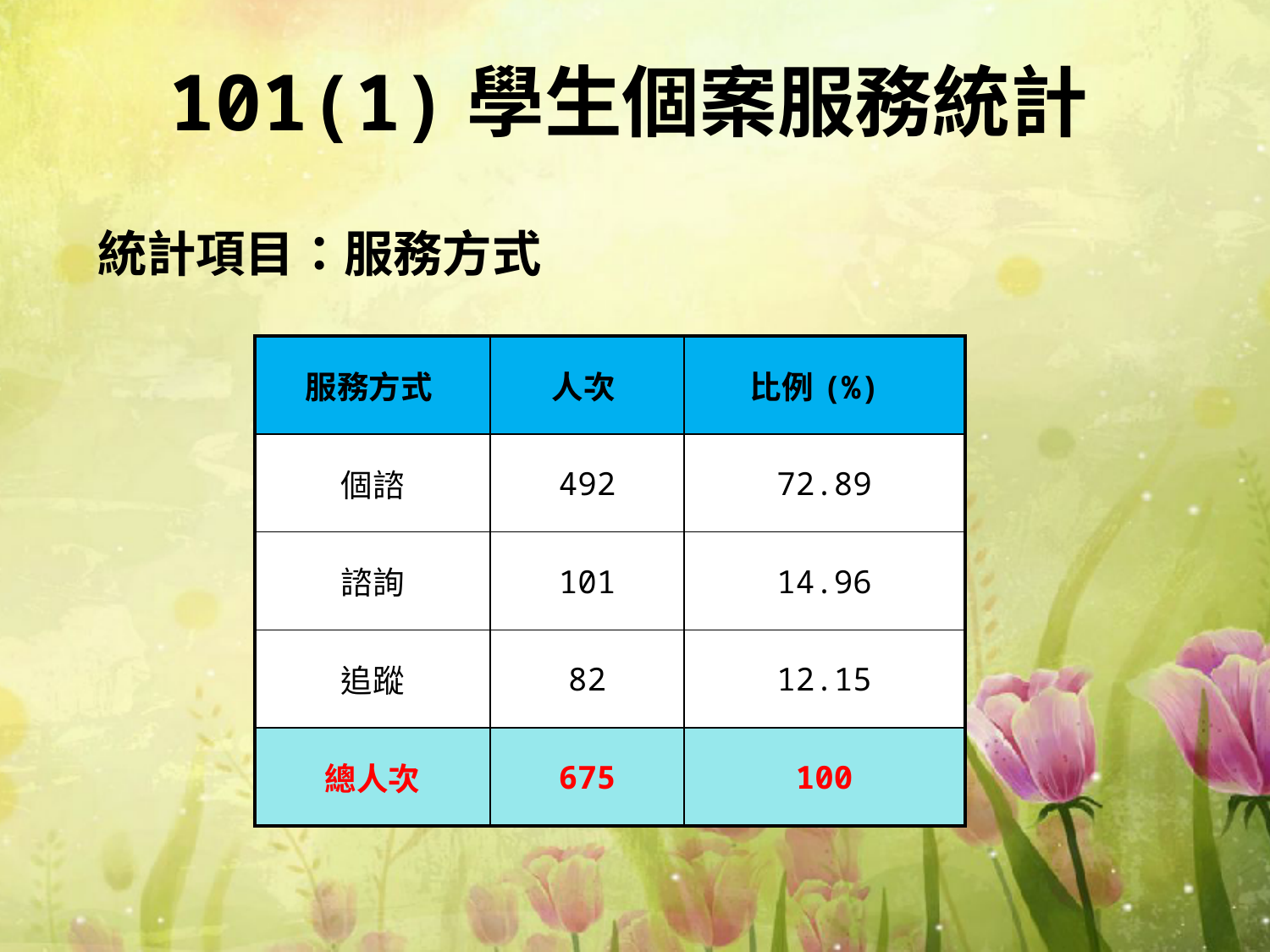

# 101(1)學生個案服務統計
統計項目：服務方式

| 服務方式 | 人次 | 比例(%) |
| --- | --- | --- |
| 個諮 | 492 | 72.89 |
| 諮詢 | 101 | 14.96 |
| 追蹤 | 82 | 12.15 |
| 總人次 | 675 | 100 |